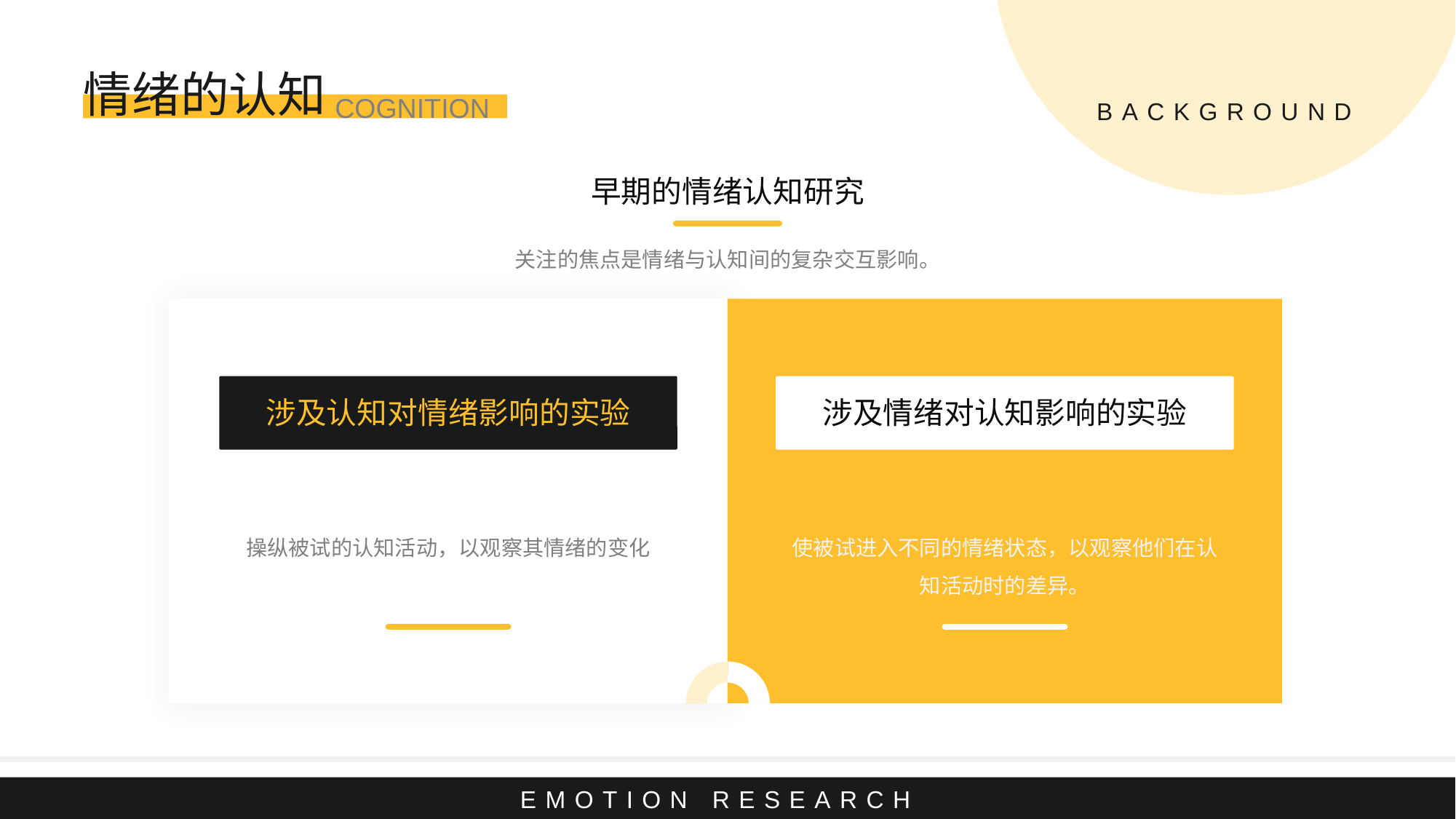

情绪的认知
COGNITION
BACKGROUND

早期的情绪认知研究
关注的焦点是情绪与认知间的复杂交互影响。

涉及认知对情绪影响的实验
涉及情绪对认知影响的实验
操纵被试的认知活动，以观察其情绪的变化
使被试进入不同的情绪状态，以观察他们在认知活动时的差异。

EMOTION RESEARCH